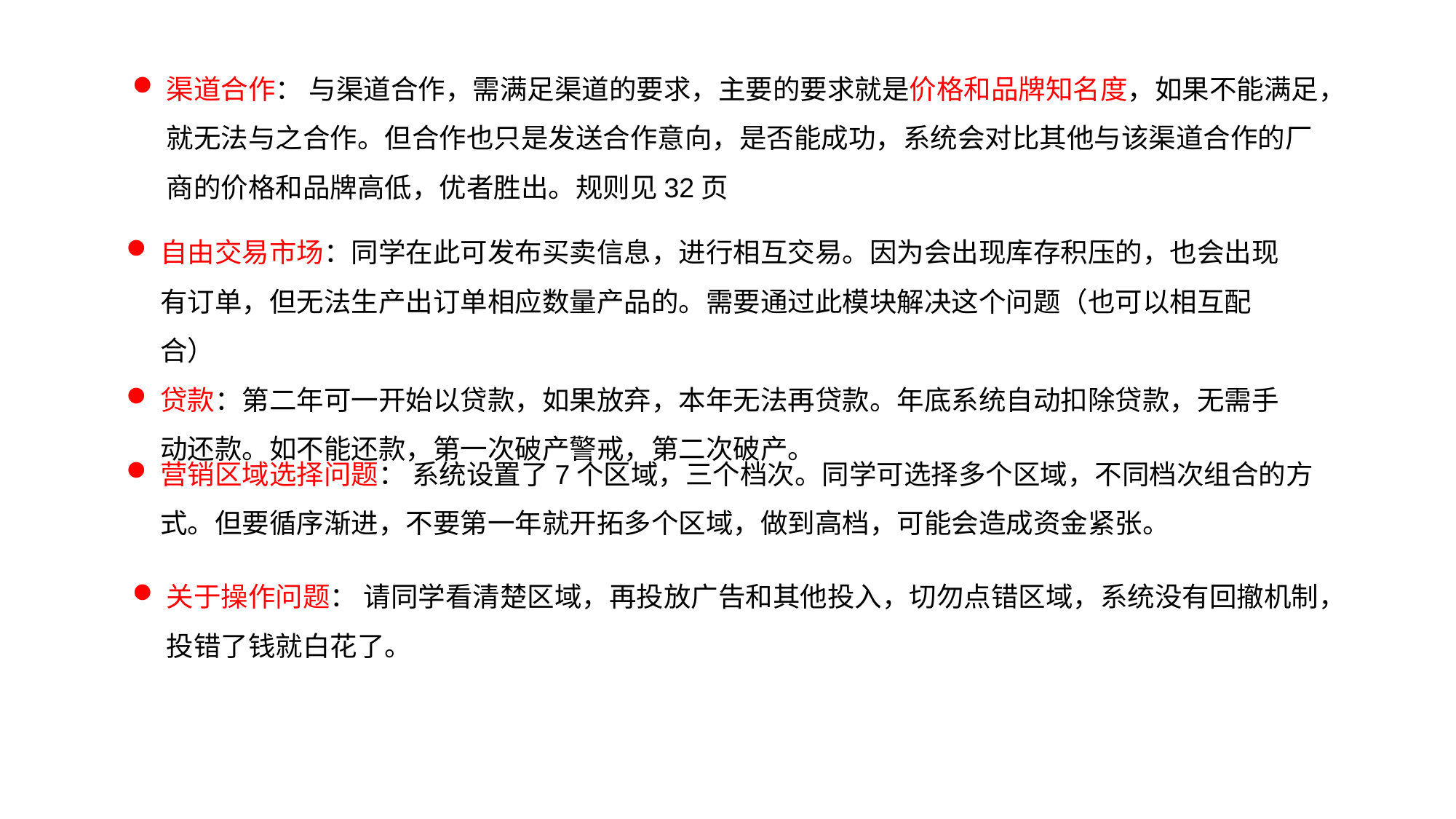

渠道合作： 与渠道合作，需满足渠道的要求，主要的要求就是价格和品牌知名度，如果不能满足，就无法与之合作。但合作也只是发送合作意向，是否能成功，系统会对比其他与该渠道合作的厂商的价格和品牌高低，优者胜出。规则见32页
自由交易市场：同学在此可发布买卖信息，进行相互交易。因为会出现库存积压的，也会出现有订单，但无法生产出订单相应数量产品的。需要通过此模块解决这个问题（也可以相互配合）
贷款：第二年可一开始以贷款，如果放弃，本年无法再贷款。年底系统自动扣除贷款，无需手动还款。如不能还款，第一次破产警戒，第二次破产。
营销区域选择问题： 系统设置了7个区域，三个档次。同学可选择多个区域，不同档次组合的方式。但要循序渐进，不要第一年就开拓多个区域，做到高档，可能会造成资金紧张。
关于操作问题： 请同学看清楚区域，再投放广告和其他投入，切勿点错区域，系统没有回撤机制，投错了钱就白花了。